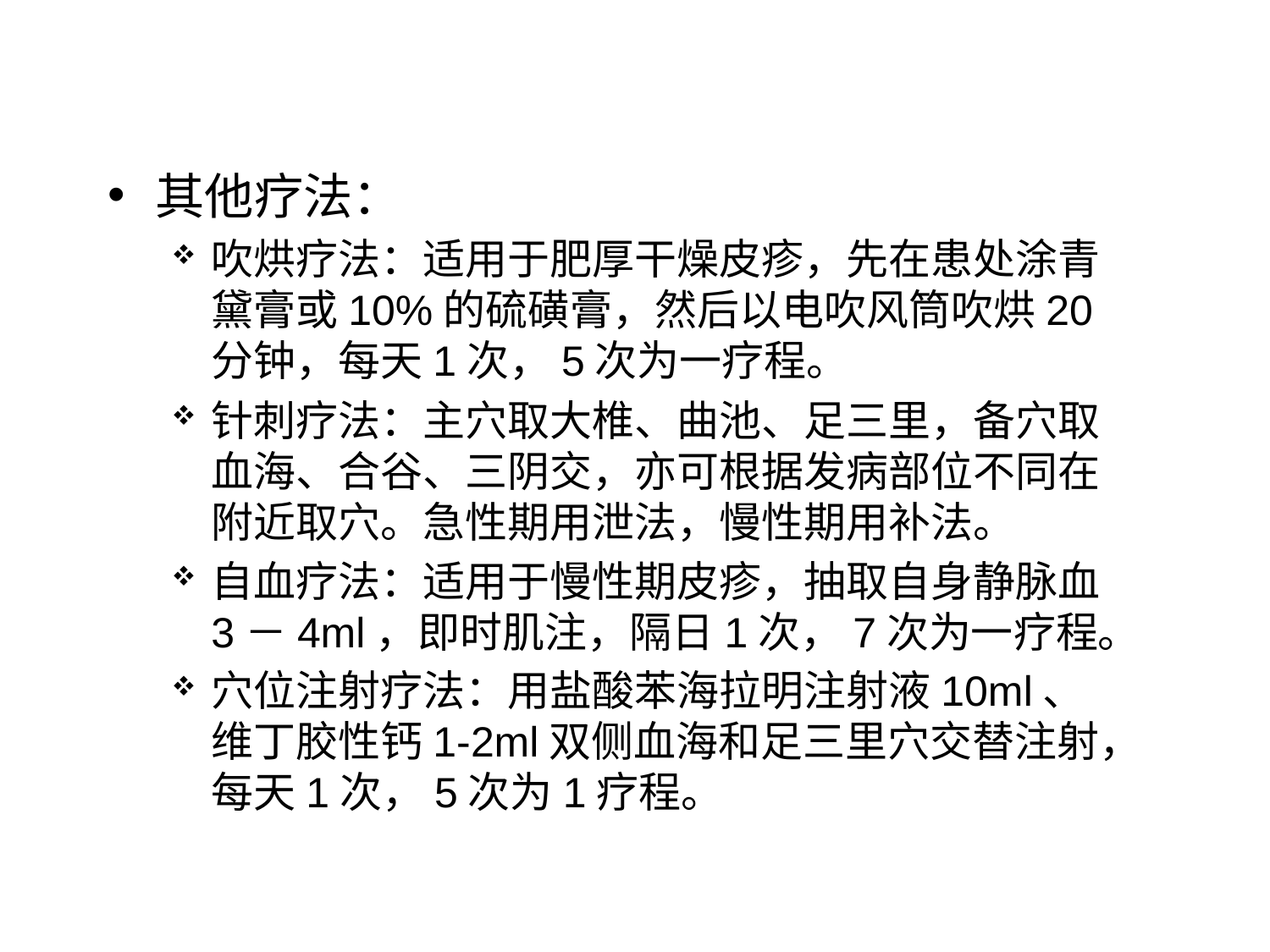

其他疗法：
吹烘疗法：适用于肥厚干燥皮疹，先在患处涂青黛膏或10%的硫磺膏，然后以电吹风筒吹烘20分钟，每天1次，5次为一疗程。
针刺疗法：主穴取大椎、曲池、足三里，备穴取血海、合谷、三阴交，亦可根据发病部位不同在附近取穴。急性期用泄法，慢性期用补法。
自血疗法：适用于慢性期皮疹，抽取自身静脉血3－4ml，即时肌注，隔日1次，7次为一疗程。
穴位注射疗法：用盐酸苯海拉明注射液10ml、维丁胶性钙1-2ml双侧血海和足三里穴交替注射，每天1次，5次为1疗程。